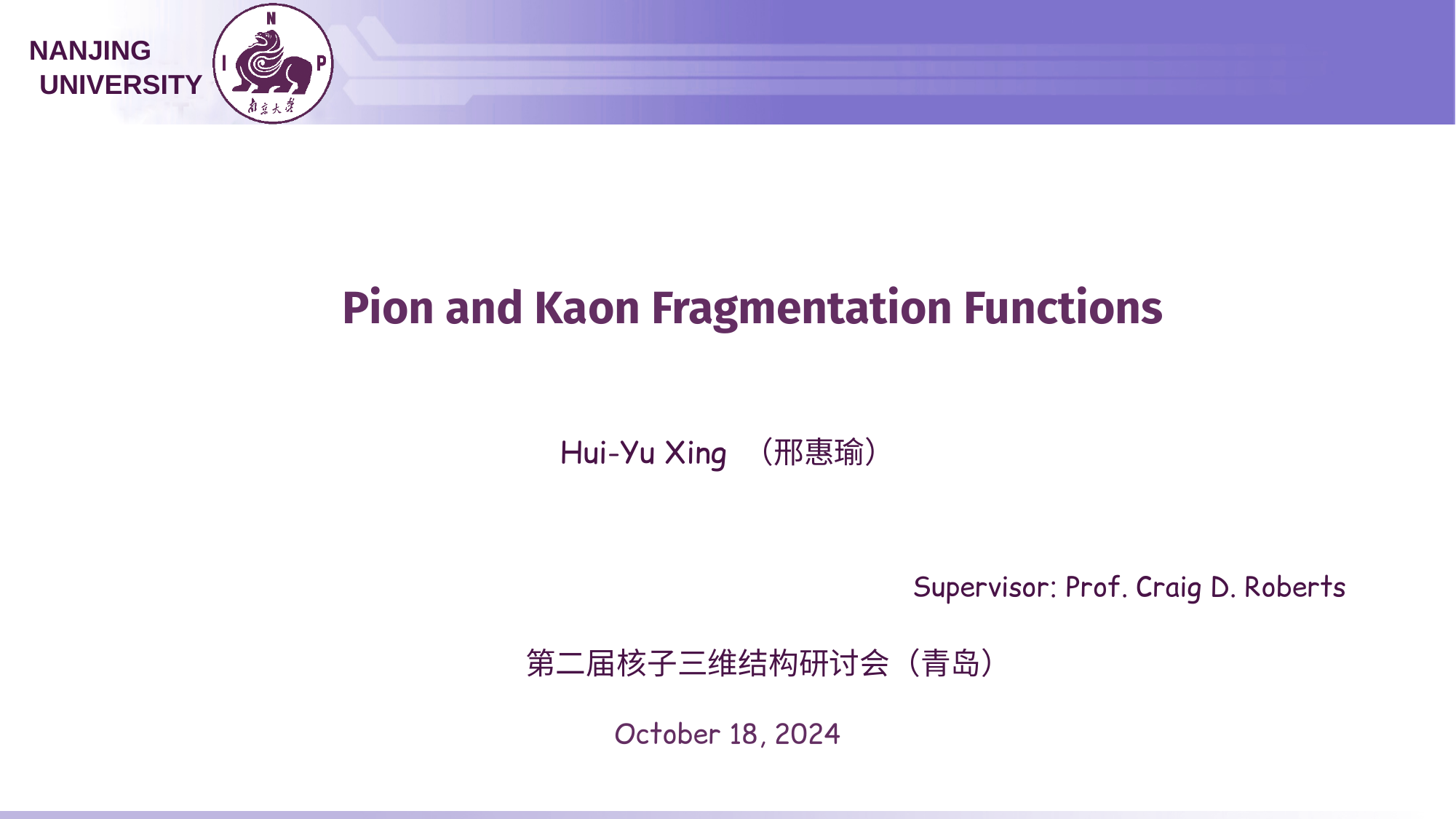

# Pion and Kaon Fragmentation Functions
Hui-Yu Xing （邢惠瑜）
Supervisor: Prof. Craig D. Roberts
第二届核子三维结构研讨会（青岛）
October 18, 2024